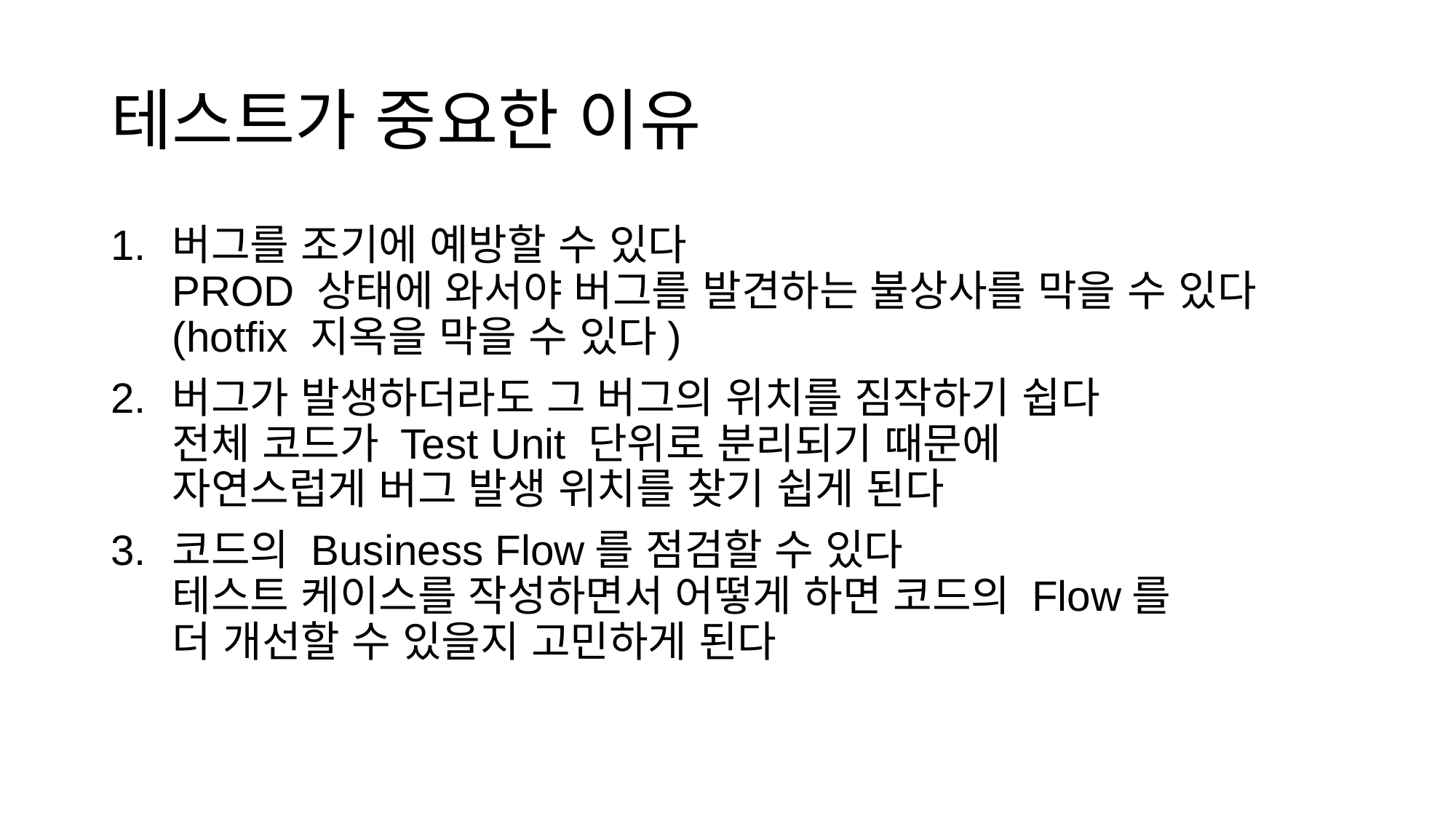

# 테스트가 중요한 이유
버그를 조기에 예방할 수 있다
PROD 상태에 와서야 버그를 발견하는 불상사를 막을 수 있다
(hotfix 지옥을 막을 수 있다)
버그가 발생하더라도 그 버그의 위치를 짐작하기 쉽다
전체 코드가 Test Unit 단위로 분리되기 때문에
자연스럽게 버그 발생 위치를 찾기 쉽게 된다
코드의 Business Flow를 점검할 수 있다
테스트 케이스를 작성하면서 어떻게 하면 코드의 Flow를
더 개선할 수 있을지 고민하게 된다